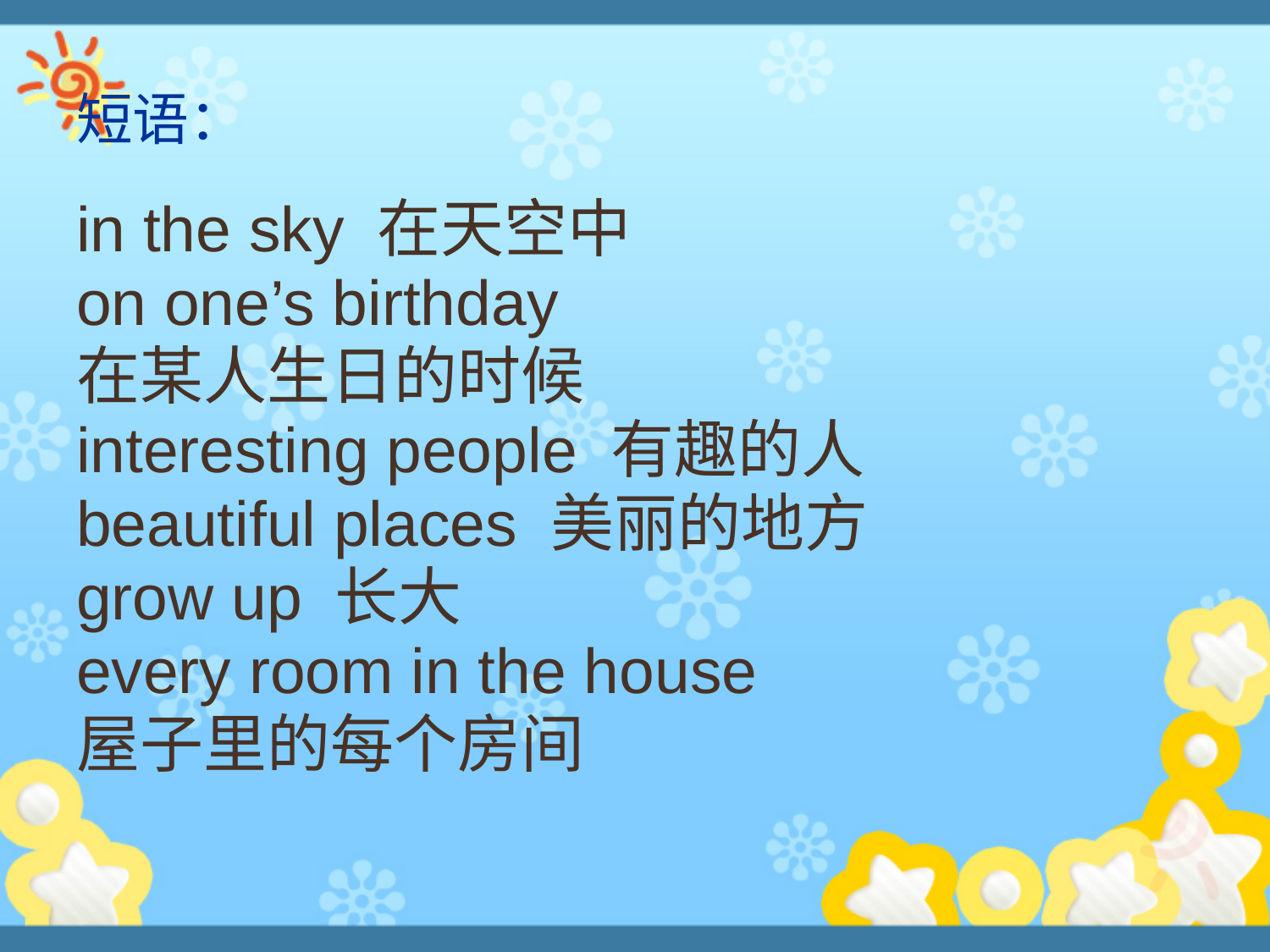

# 短语：
in the sky 在天空中
on one’s birthday
在某人生日的时候
interesting people 有趣的人
beautiful places 美丽的地方
grow up 长大
every room in the house
屋子里的每个房间